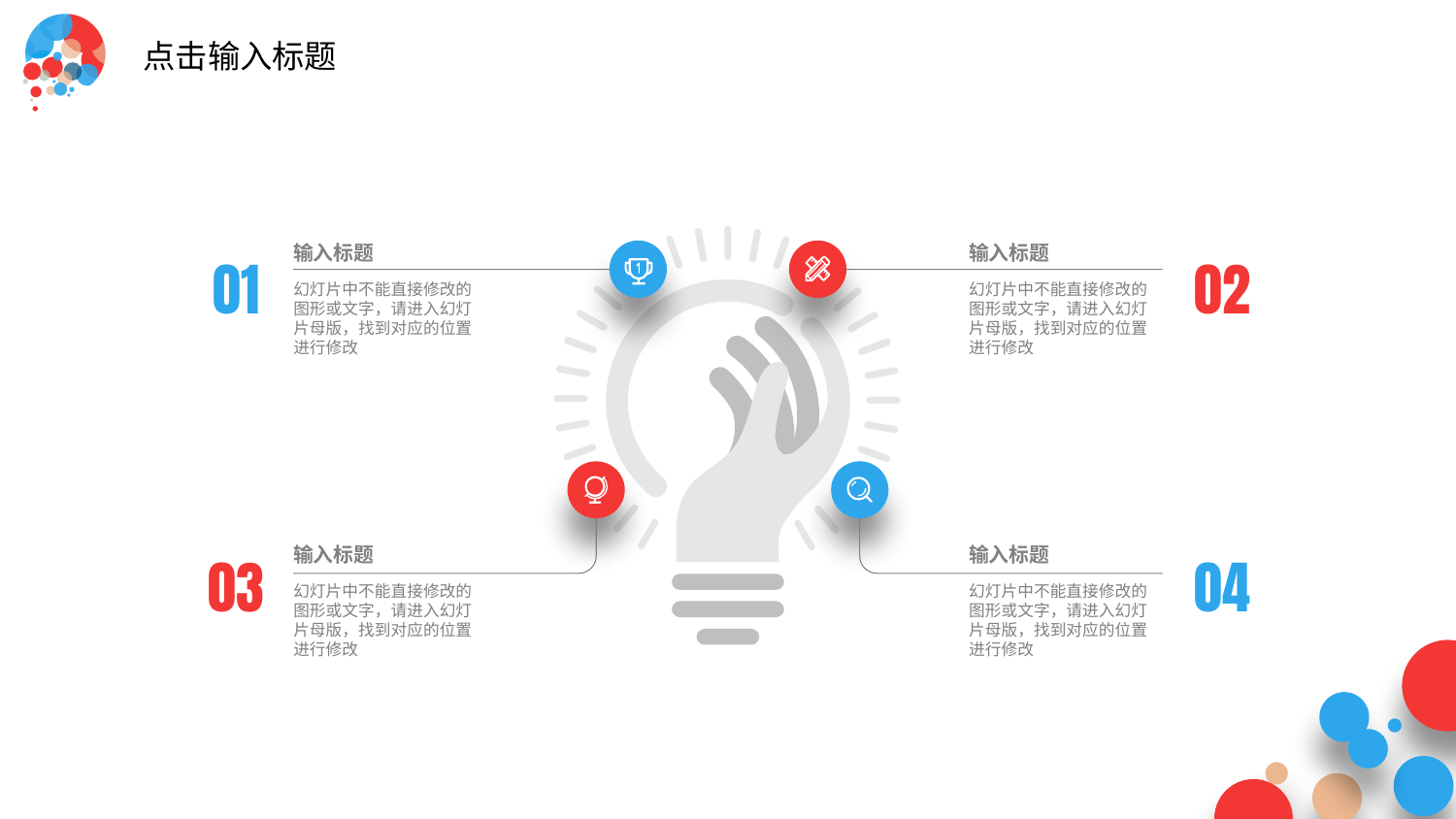

点击输入标题

输入标题
输入标题

01
02

幻灯片中不能直接修改的图形或文字，请进入幻灯片母版，找到对应的位置进行修改
幻灯片中不能直接修改的图形或文字，请进入幻灯片母版，找到对应的位置进行修改

输入标题
输入标题
03
04
幻灯片中不能直接修改的图形或文字，请进入幻灯片母版，找到对应的位置进行修改
幻灯片中不能直接修改的图形或文字，请进入幻灯片母版，找到对应的位置进行修改